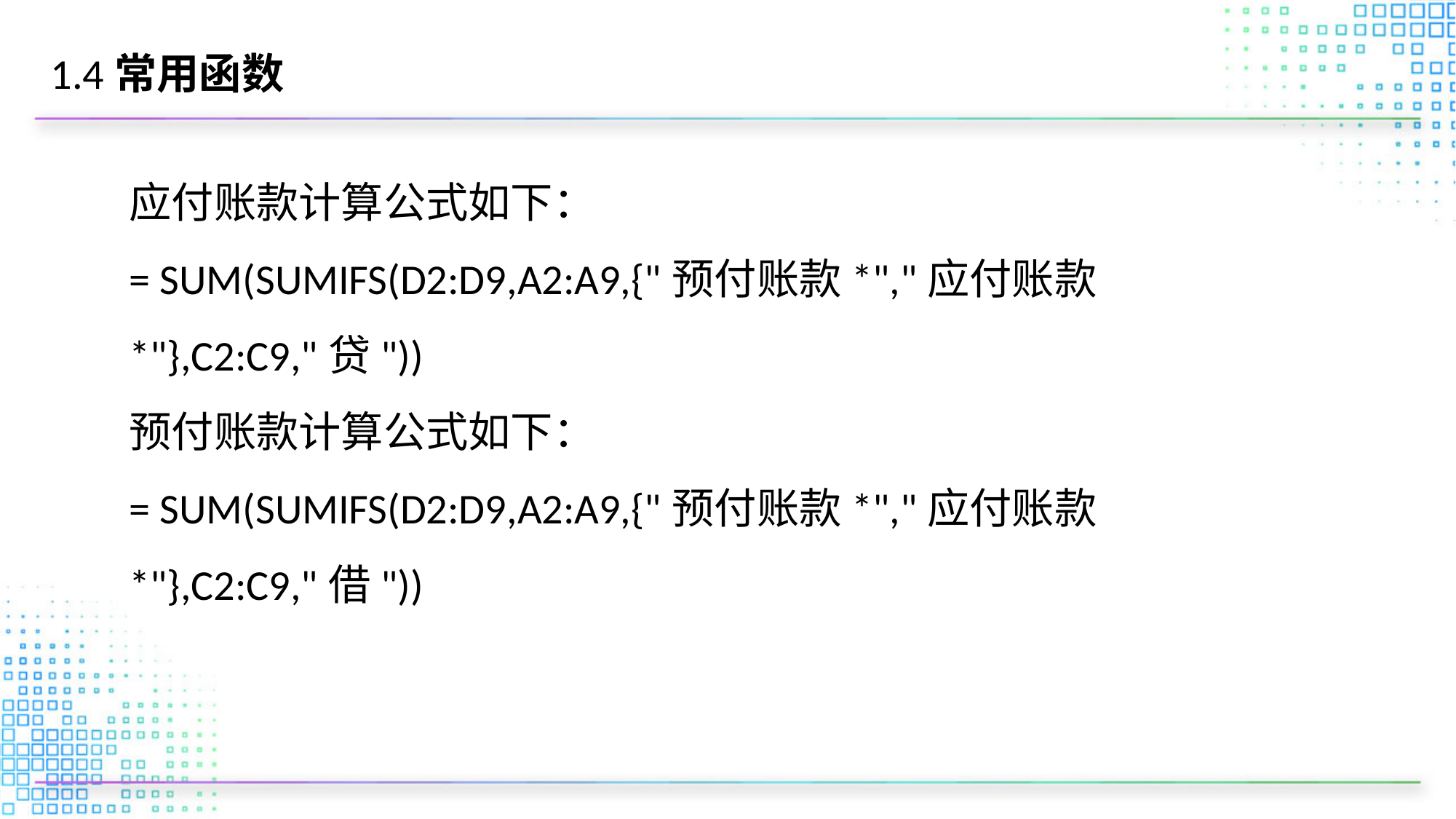

# 1.4常用函数
应付账款计算公式如下：
= SUM(SUMIFS(D2:D9,A2:A9,{"预付账款*","应付账款*"},C2:C9,"贷"))
预付账款计算公式如下：
= SUM(SUMIFS(D2:D9,A2:A9,{"预付账款*","应付账款*"},C2:C9,"借"))